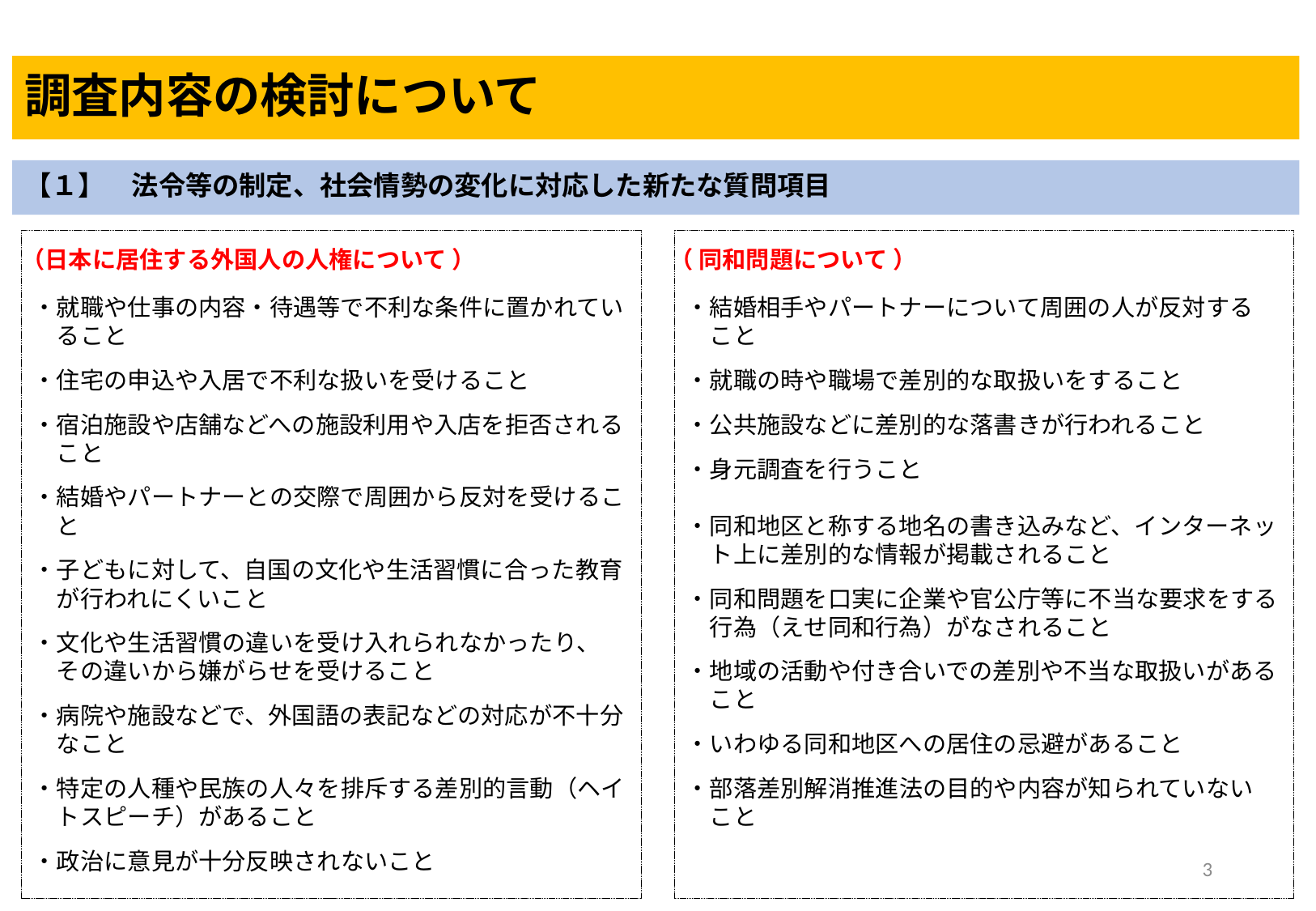

# 調査内容の検討について

【１】　法令等の制定、社会情勢の変化に対応した新たな質問項目

・就職や仕事の内容・待遇等で不利な条件に置かれてい
　ること

・住宅の申込や入居で不利な扱いを受けること

・宿泊施設や店舗などへの施設利用や入店を拒否される
　こと

・結婚やパートナーとの交際で周囲から反対を受けるこ
　と

・子どもに対して、自国の文化や生活習慣に合った教育
　が行われにくいこと

・文化や生活習慣の違いを受け入れられなかったり、
　その違いから嫌がらせを受けること

・病院や施設などで、外国語の表記などの対応が不十分
　なこと

・特定の人種や民族の人々を排斥する差別的言動（ヘイ
　トスピーチ）があること

・政治に意見が十分反映されないこと

・結婚相手やパートナーについて周囲の人が反対する
　こと

・就職の時や職場で差別的な取扱いをすること

・公共施設などに差別的な落書きが行われること

・身元調査を行うこと

・同和地区と称する地名の書き込みなど、インターネッ
　ト上に差別的な情報が掲載されること

・同和問題を口実に企業や官公庁等に不当な要求をする
　行為（えせ同和行為）がなされること

・地域の活動や付き合いでの差別や不当な取扱いがある
　こと

・いわゆる同和地区への居住の忌避があること

・部落差別解消推進法の目的や内容が知られていない
　こと

（ 同和問題について ）
（日本に居住する外国人の人権について ）
3